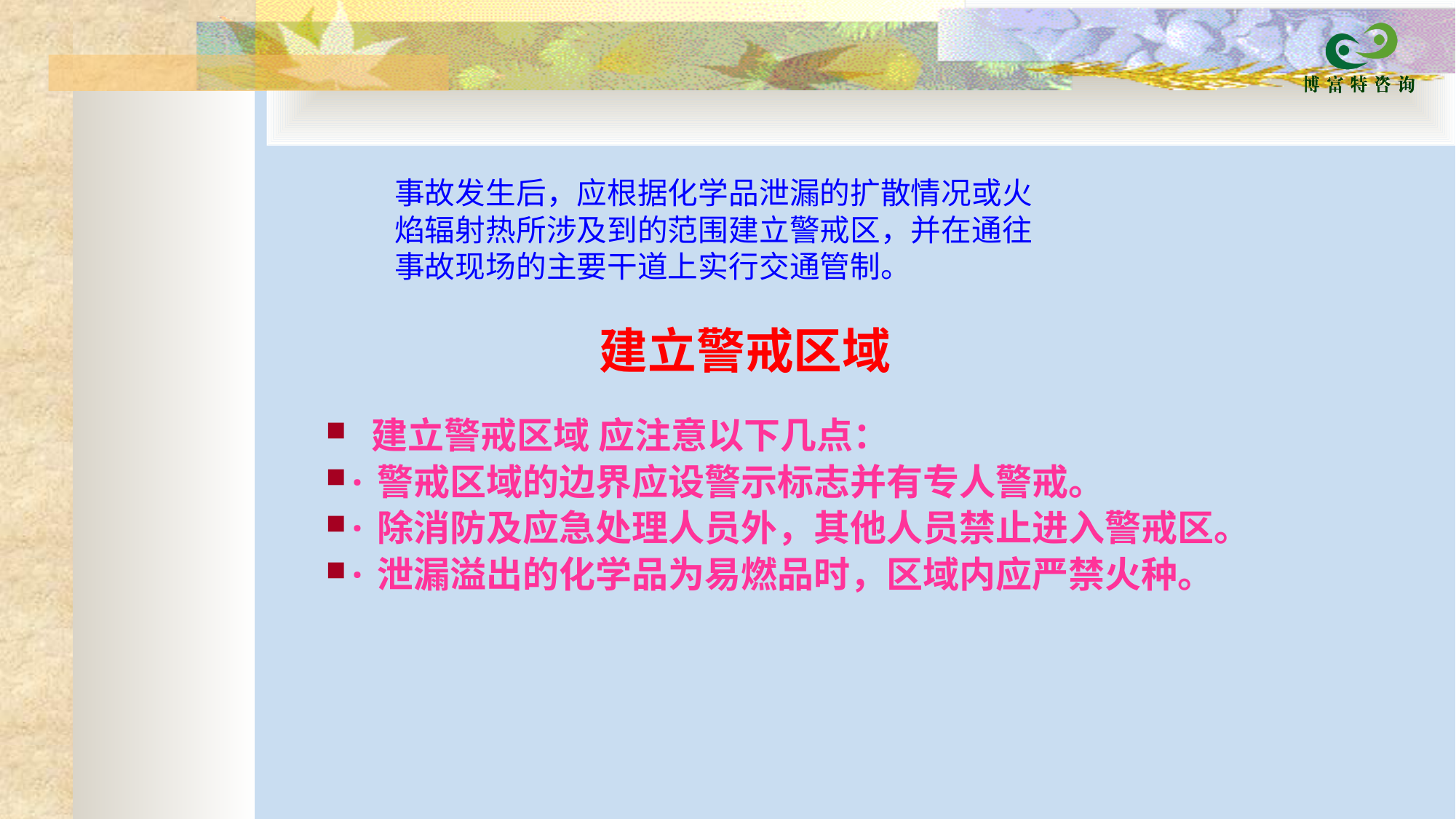

事故发生后，应根据化学品泄漏的扩散情况或火焰辐射热所涉及到的范围建立警戒区，并在通往事故现场的主要干道上实行交通管制。
建立警戒区域
  建立警戒区域 应注意以下几点：
·警戒区域的边界应设警示标志并有专人警戒。
·除消防及应急处理人员外，其他人员禁止进入警戒区。
·泄漏溢出的化学品为易燃品时，区域内应严禁火种。